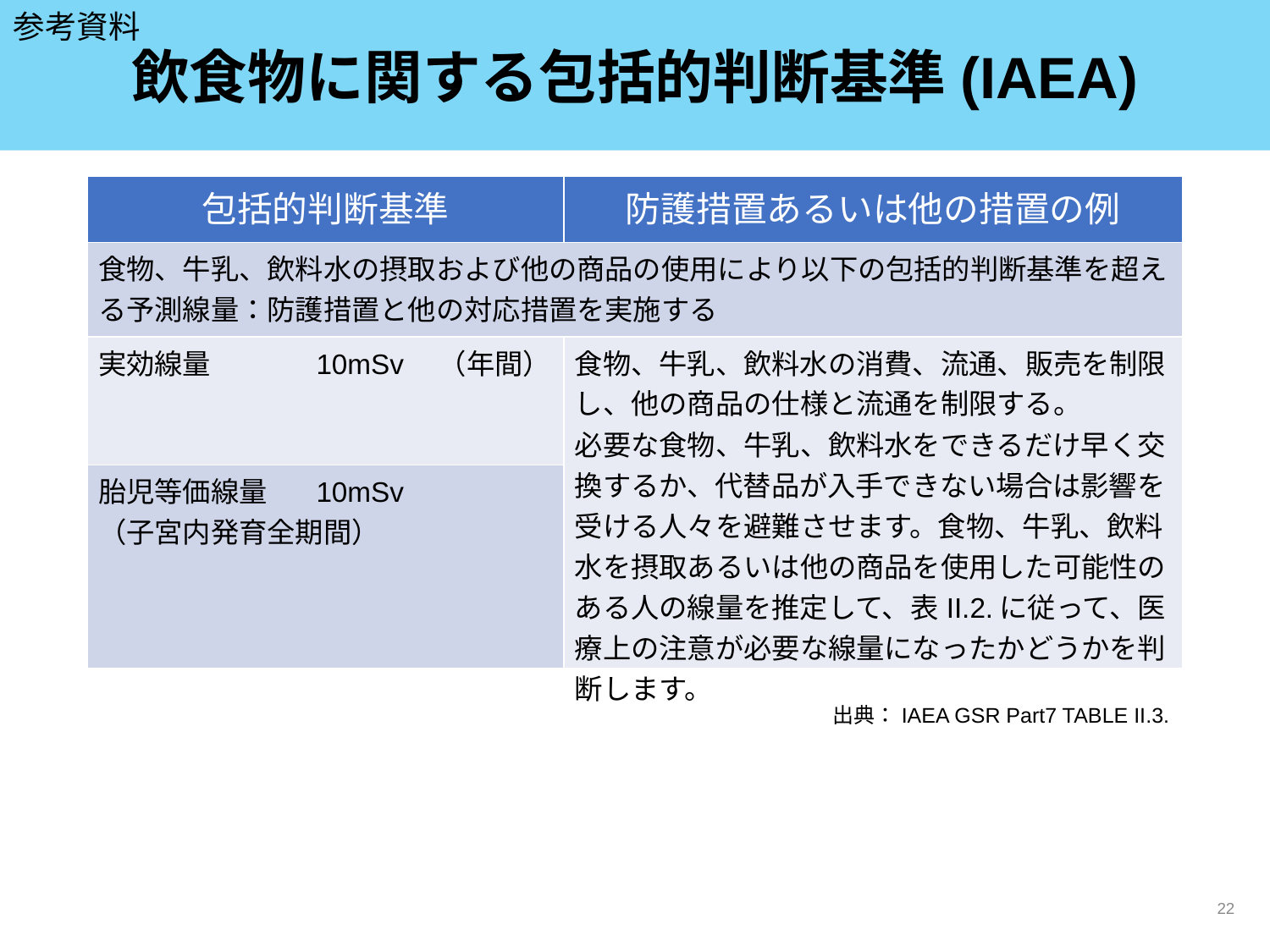

参考資料
# 飲食物に関する包括的判断基準(IAEA)
| 包括的判断基準 | 防護措置あるいは他の措置の例 |
| --- | --- |
| 食物、牛乳、飲料水の摂取および他の商品の使用により以下の包括的判断基準を超える予測線量：防護措置と他の対応措置を実施する |  |
| 実効線量　　　 10mSv　（年間） | 食物、牛乳、飲料水の消費、流通、販売を制限し、他の商品の仕様と流通を制限する。 必要な食物、牛乳、飲料水をできるだけ早く交換するか、代替品が入手できない場合は影響を受ける人々を避難させます。食物、牛乳、飲料水を摂取あるいは他の商品を使用した可能性のある人の線量を推定して、表II.2.に従って、医療上の注意が必要な線量になったかどうかを判断します。 |
| 胎児等価線量　 10mSv　 （子宮内発育全期間） |  |
出典：IAEA GSR Part7 TABLE II.3.
22